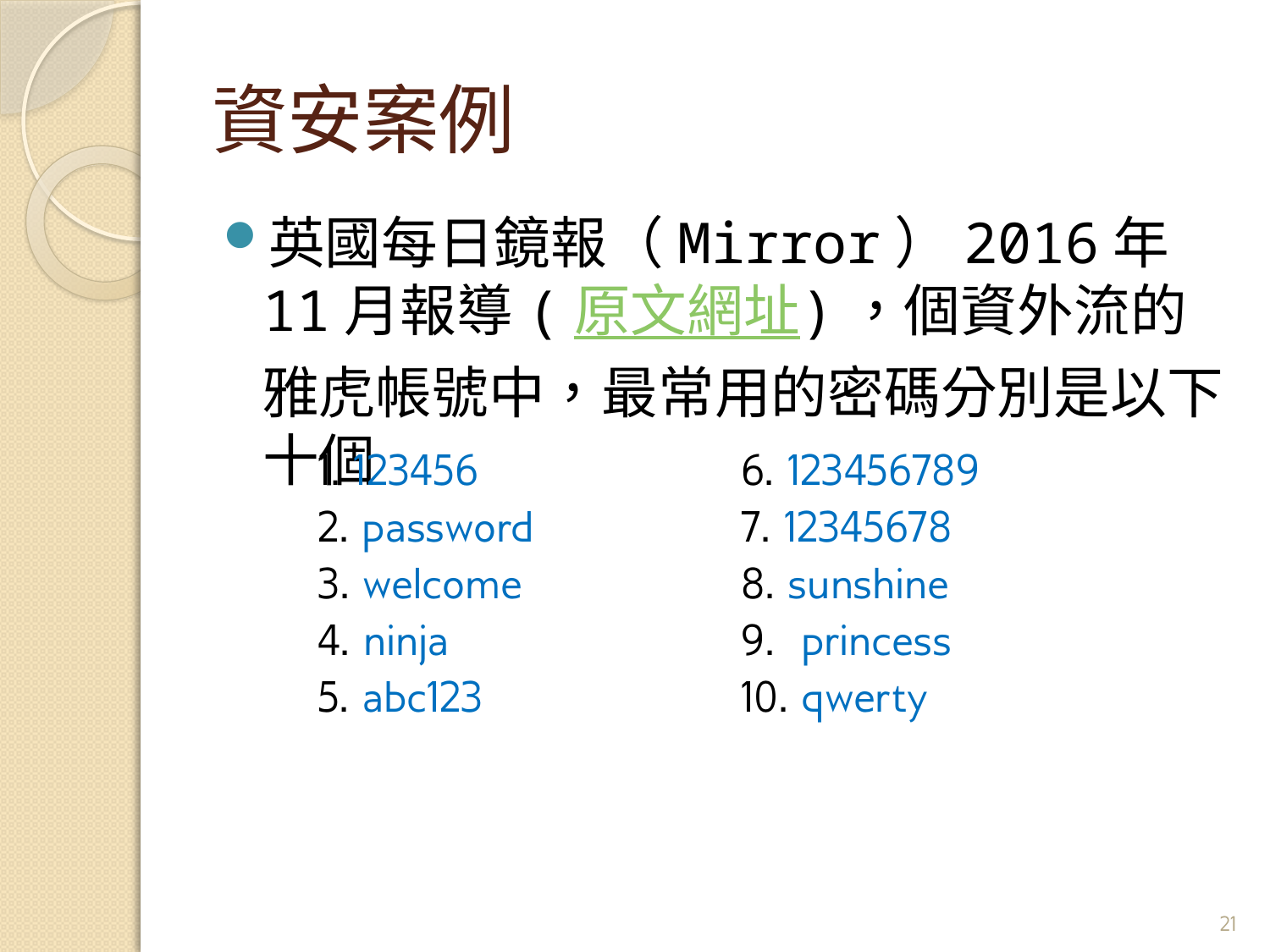

# 資安案例
英國每日鏡報（Mirror）2016年11月報導(原文網址)，個資外流的雅虎帳號中，最常用的密碼分別是以下十個

| 1. 123456 | 6. 123456789 |
| --- | --- |
| 2. password | 7. 12345678 |
| 3. welcome | 8. sunshine |
| 4. ninja | 9. princess |
| 5. abc123 | 10. qwerty |
21